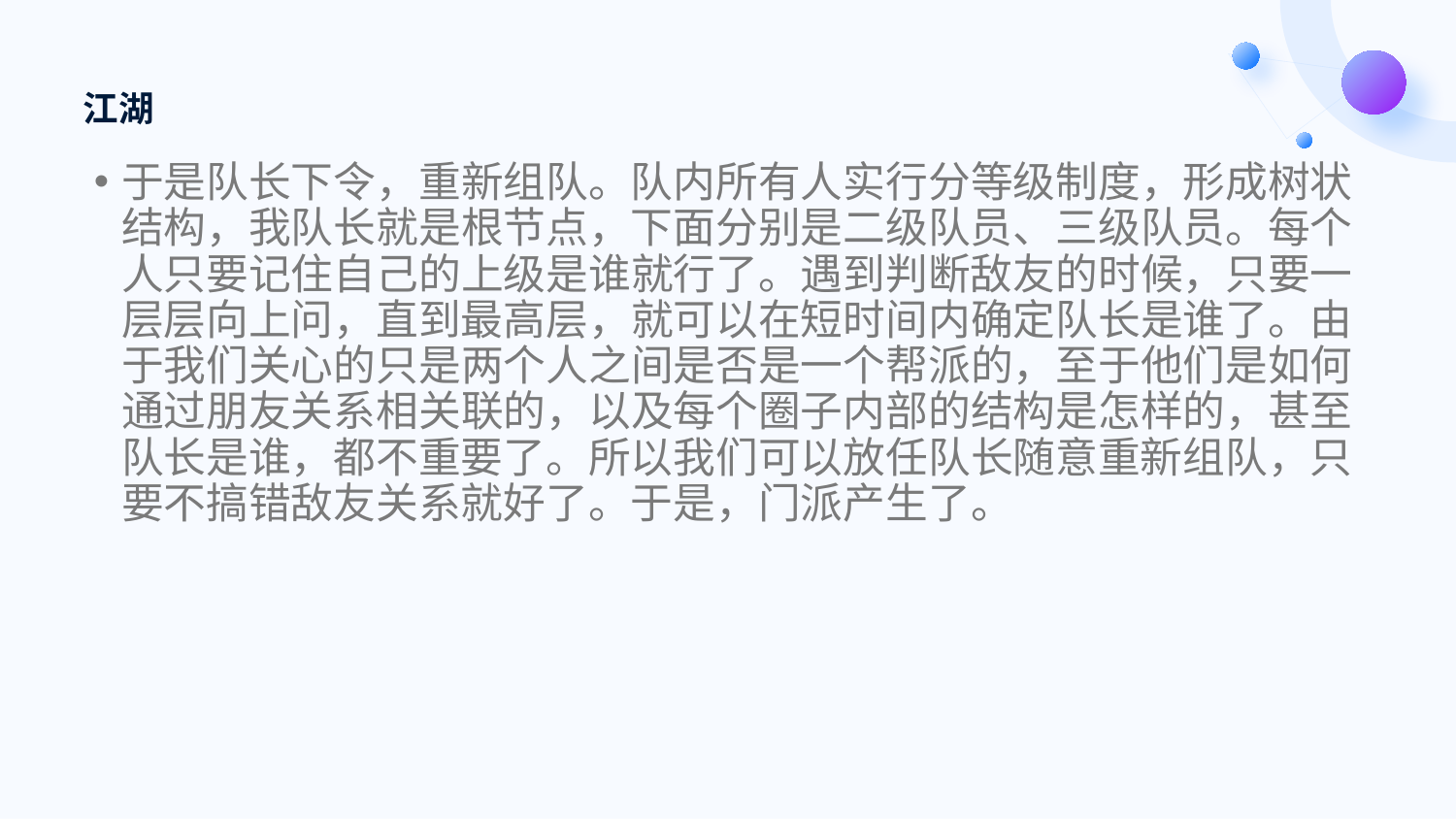

# 江湖
于是队长下令，重新组队。队内所有人实行分等级制度，形成树状结构，我队长就是根节点，下面分别是二级队员、三级队员。每个人只要记住自己的上级是谁就行了。遇到判断敌友的时候，只要一层层向上问，直到最高层，就可以在短时间内确定队长是谁了。由于我们关心的只是两个人之间是否是一个帮派的，至于他们是如何通过朋友关系相关联的，以及每个圈子内部的结构是怎样的，甚至队长是谁，都不重要了。所以我们可以放任队长随意重新组队，只要不搞错敌友关系就好了。于是，门派产生了。